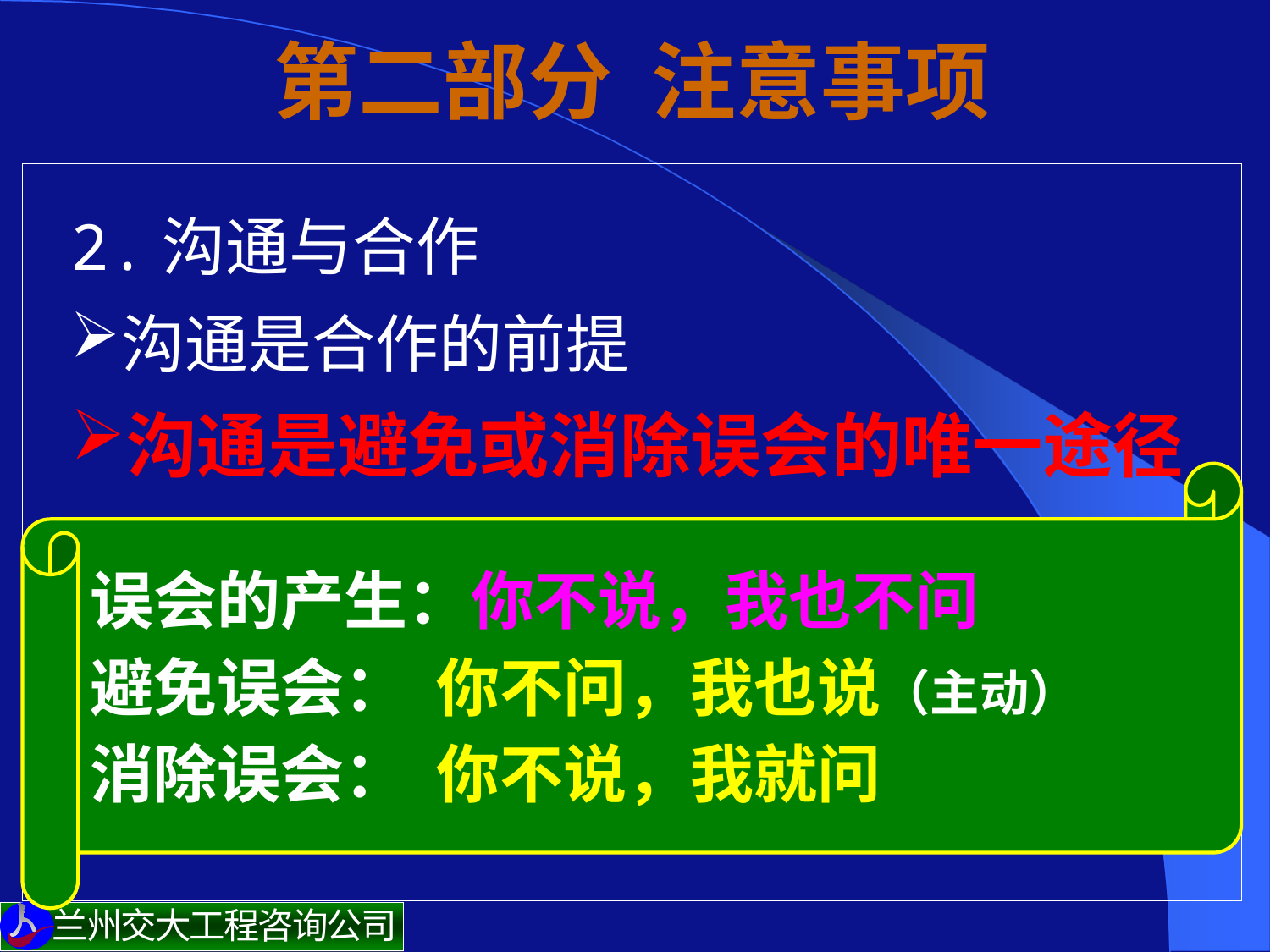

# 第二部分  注意事项
 2.沟通与合作
沟通是合作的前提
沟通是避免或消除误会的唯一途径
误会的产生：你不说，我也不问
避免误会：  你不问，我也说（主动）
消除误会：  你不说，我就问